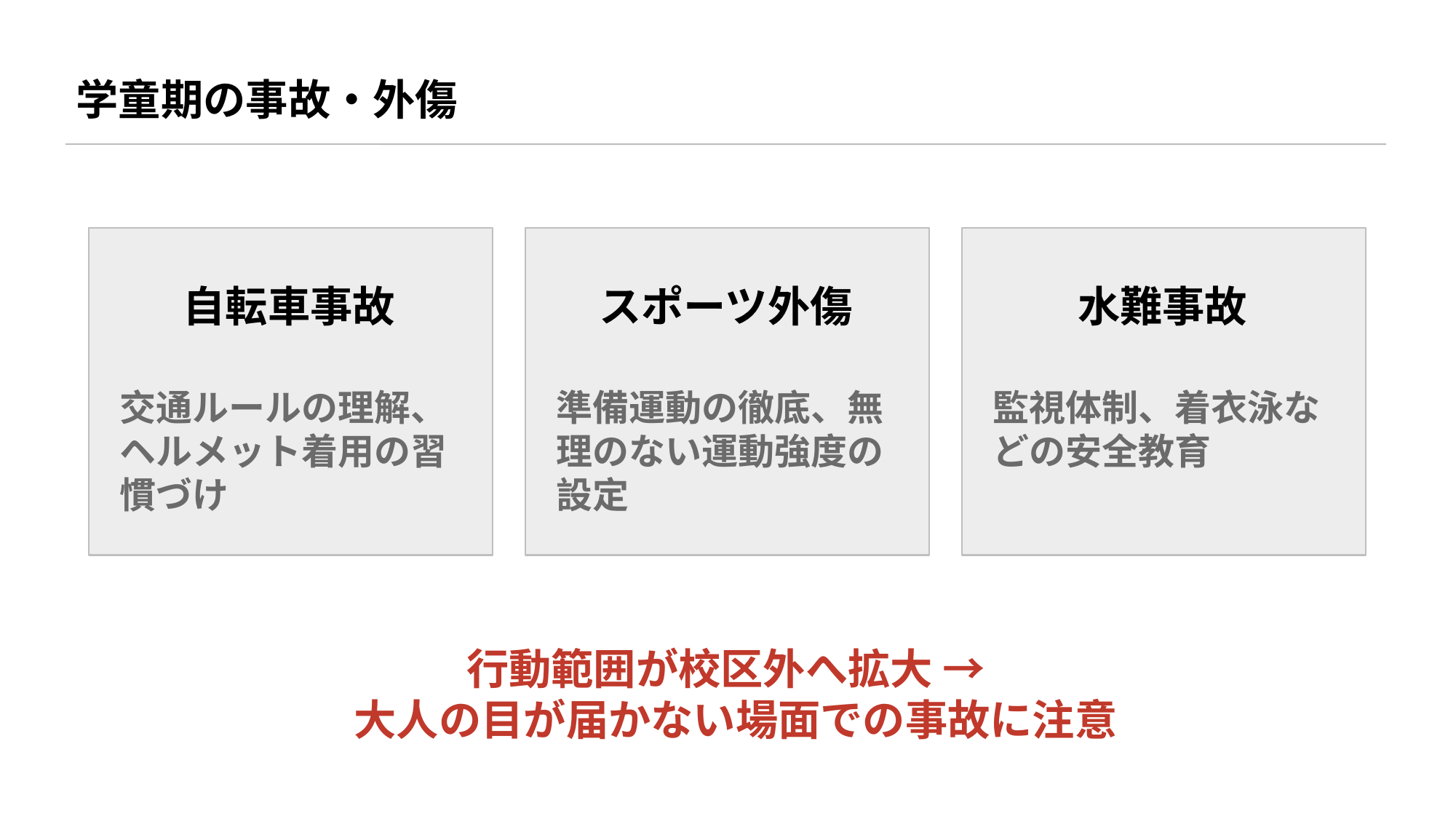

学童期の事故・外傷

自転車事故
スポーツ外傷
水難事故
交通ルールの理解、ヘルメット着用の習慣づけ
準備運動の徹底、無理のない運動強度の設定
監視体制、着衣泳などの安全教育
行動範囲が校区外へ拡大 →
 大人の目が届かない場面での事故に注意